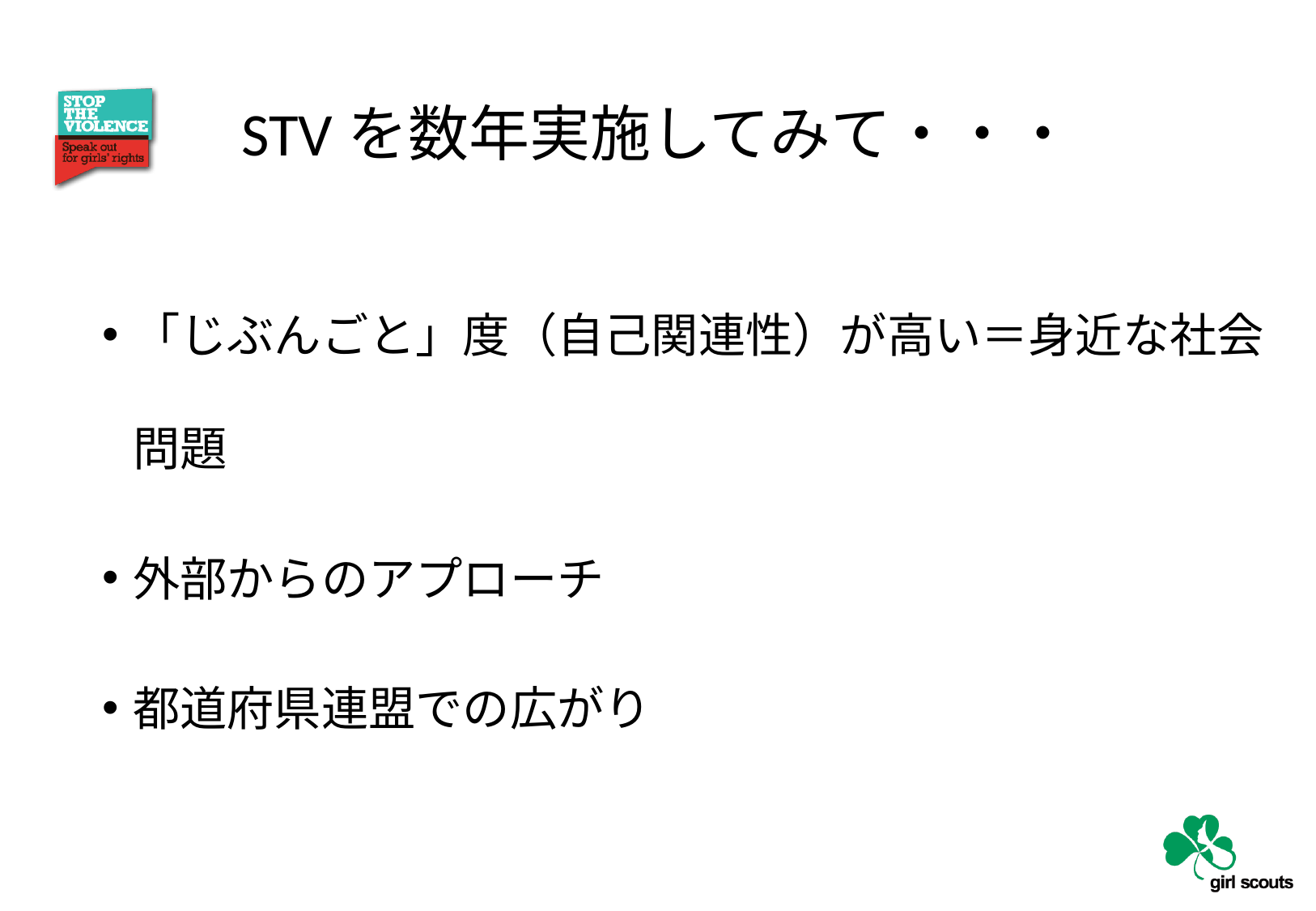

# STVを数年実施してみて・・・
「じぶんごと」度（自己関連性）が高い＝身近な社会問題
外部からのアプローチ
都道府県連盟での広がり